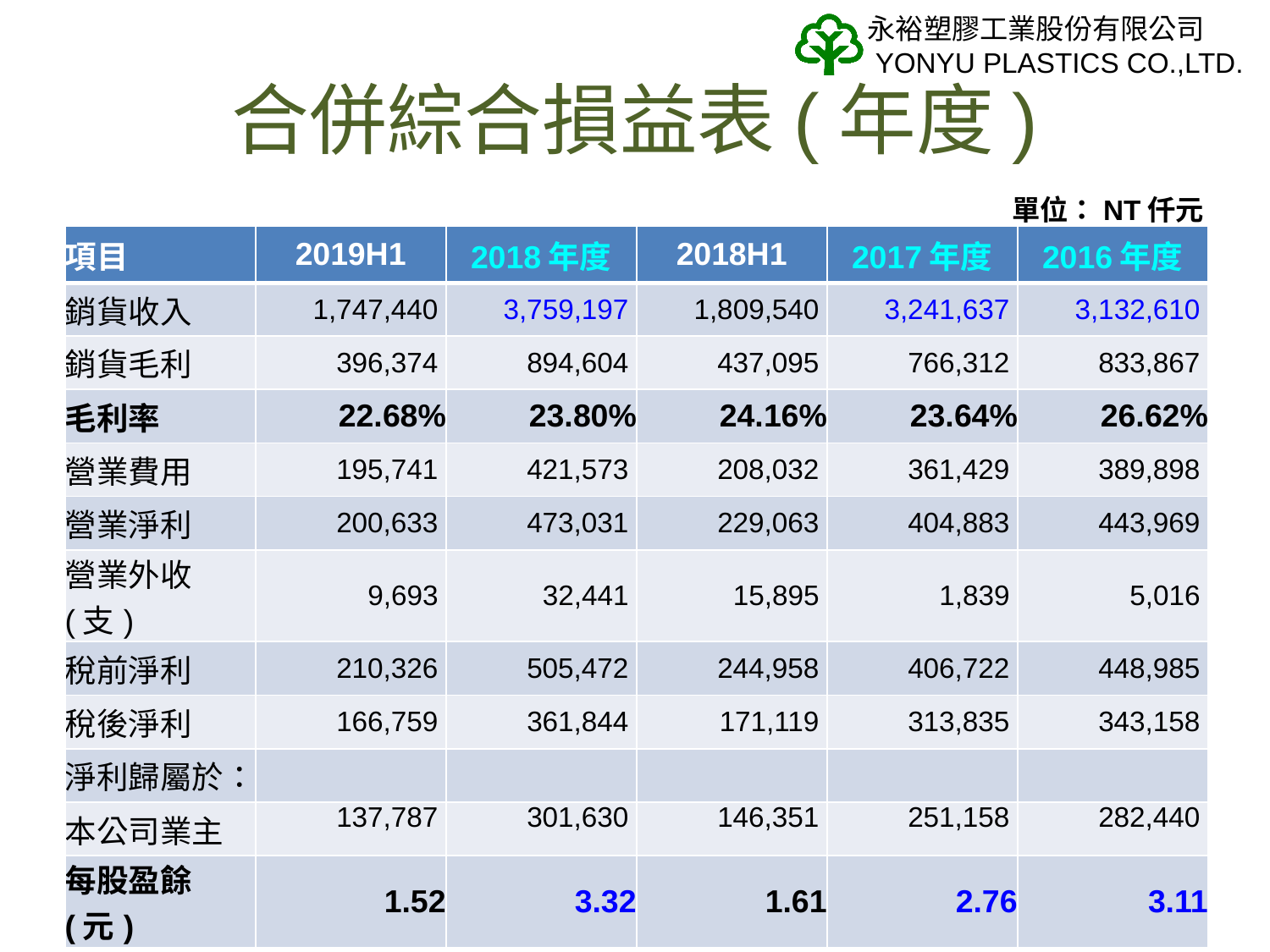

# 合併綜合損益表(年度)
單位：NT仟元
| 項目 | 2019H1 | 2018年度 | 2018H1 | 2017年度 | 2016年度 |
| --- | --- | --- | --- | --- | --- |
| 銷貨收入 | 1,747,440 | 3,759,197 | 1,809,540 | 3,241,637 | 3,132,610 |
| 銷貨毛利 | 396,374 | 894,604 | 437,095 | 766,312 | 833,867 |
| 毛利率 | 22.68% | 23.80% | 24.16% | 23.64% | 26.62% |
| 營業費用 | 195,741 | 421,573 | 208,032 | 361,429 | 389,898 |
| 營業淨利 | 200,633 | 473,031 | 229,063 | 404,883 | 443,969 |
| 營業外收(支) | 9,693 | 32,441 | 15,895 | 1,839 | 5,016 |
| 稅前淨利 | 210,326 | 505,472 | 244,958 | 406,722 | 448,985 |
| 稅後淨利 | 166,759 | 361,844 | 171,119 | 313,835 | 343,158 |
| 淨利歸屬於： |  |  |  |  |  |
| 本公司業主 | 137,787 | 301,630 | 146,351 | 251,158 | 282,440 |
| 每股盈餘(元) | 1.52 | 3.32 | 1.61 | 2.76 | 3.11 |
12